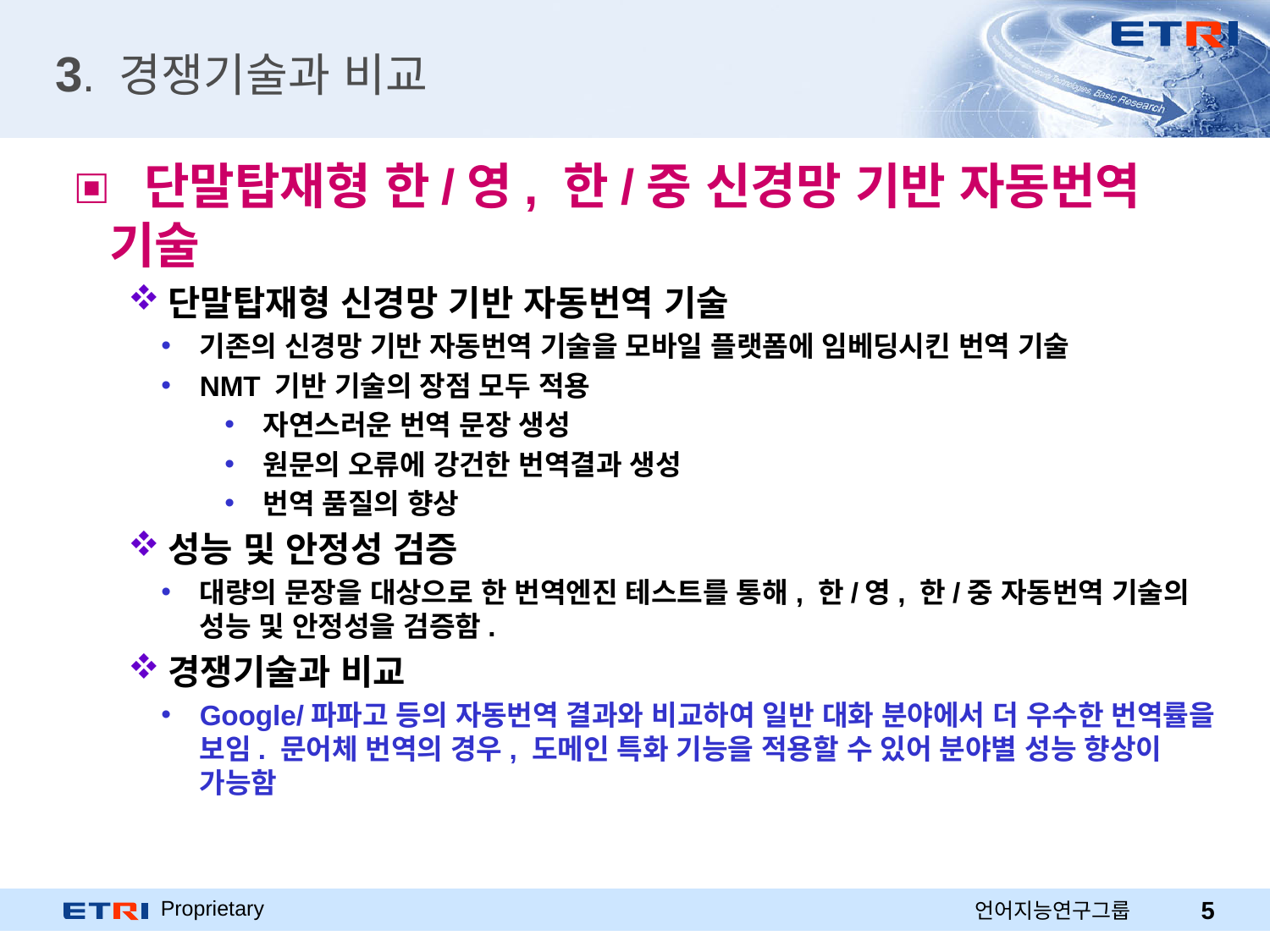

# 3. 경쟁기술과 비교
 단말탑재형 한/영, 한/중 신경망 기반 자동번역 기술
단말탑재형 신경망 기반 자동번역 기술
기존의 신경망 기반 자동번역 기술을 모바일 플랫폼에 임베딩시킨 번역 기술
NMT 기반 기술의 장점 모두 적용
자연스러운 번역 문장 생성
원문의 오류에 강건한 번역결과 생성
번역 품질의 향상
성능 및 안정성 검증
대량의 문장을 대상으로 한 번역엔진 테스트를 통해, 한/영, 한/중 자동번역 기술의 성능 및 안정성을 검증함.
경쟁기술과 비교
Google/파파고 등의 자동번역 결과와 비교하여 일반 대화 분야에서 더 우수한 번역률을 보임. 문어체 번역의 경우, 도메인 특화 기능을 적용할 수 있어 분야별 성능 향상이 가능함

5
언어지능연구그룹